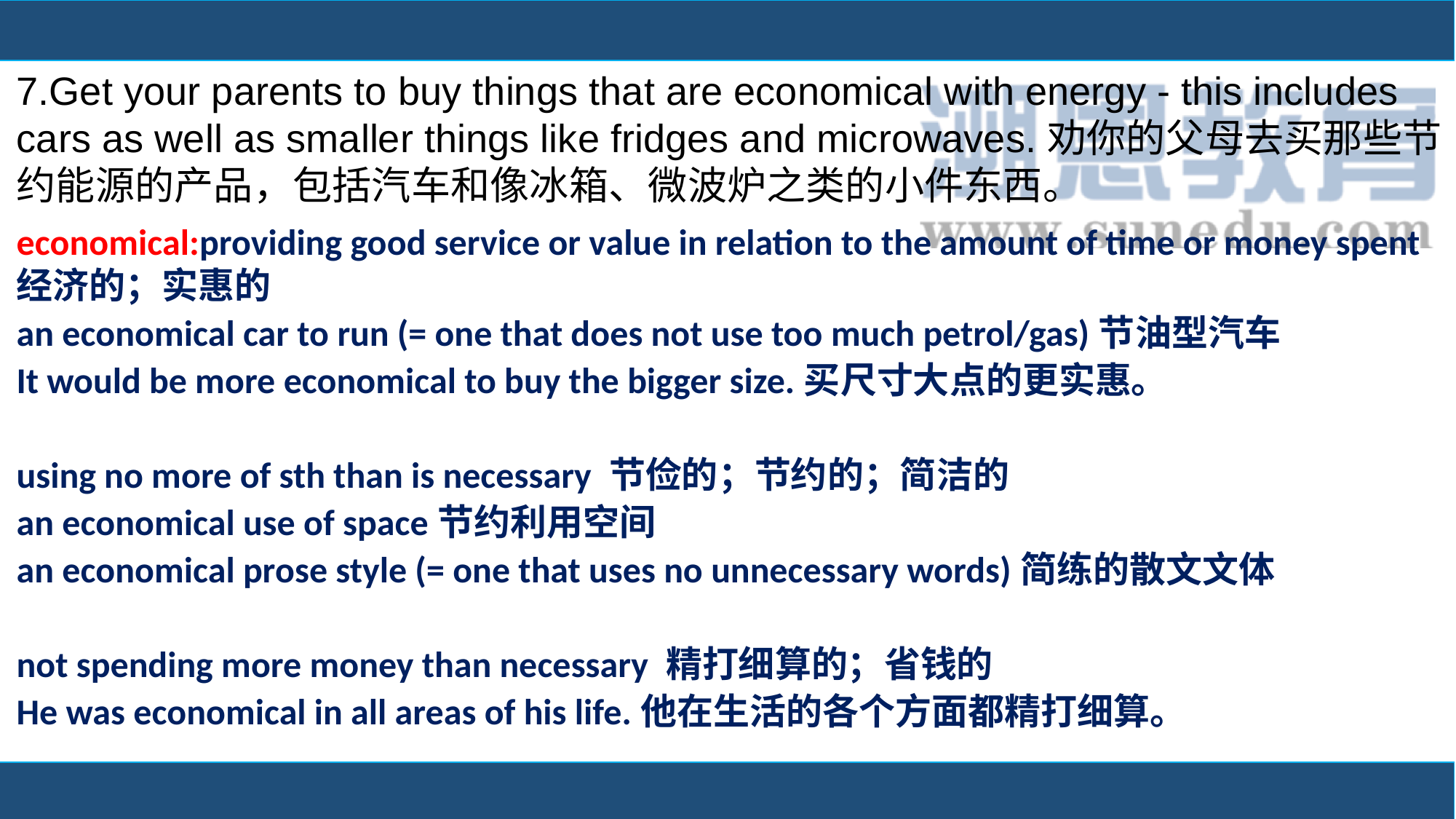

7.Get your parents to buy things that are economical with energy - this includes cars as well as smaller things like fridges and microwaves.劝你的父母去买那些节约能源的产品，包括汽车和像冰箱、微波炉之类的小件东西。
economical:providing good service or value in relation to the amount of time or money spent 经济的；实惠的
an economical car to run (= one that does not use too much petrol/gas)节油型汽车
It would be more economical to buy the bigger size.买尺寸大点的更实惠。

using no more of sth than is necessary 节俭的；节约的；简洁的
an economical use of space节约利用空间
an economical prose style (= one that uses no unnecessary words)简练的散文文体

not spending more money than necessary 精打细算的；省钱的
He was economical in all areas of his life.他在生活的各个方面都精打细算。